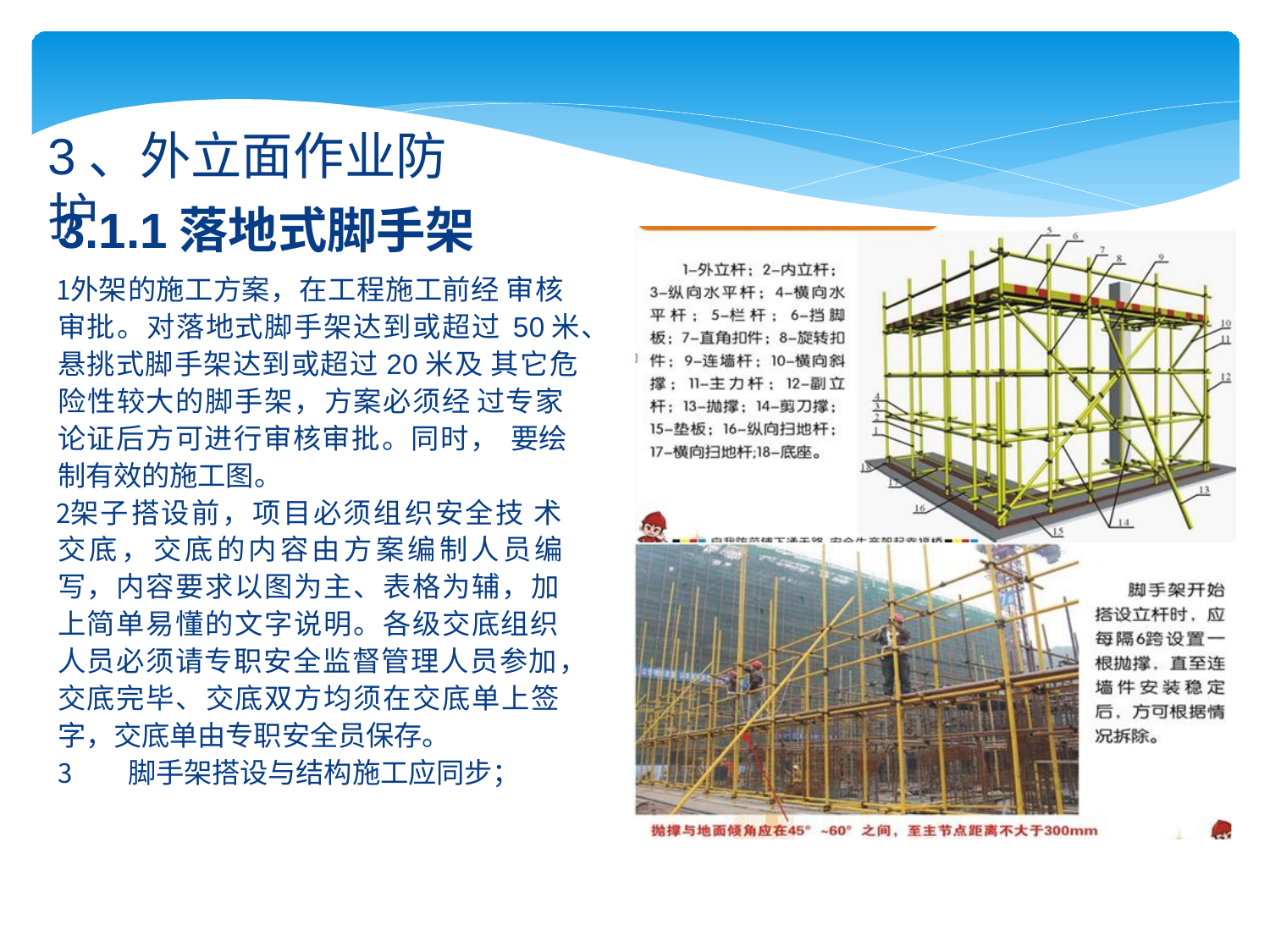

# 3、外立面作业防护
3.1.1落地式脚手架
外架的施工方案，在工程施工前经 审核审批。对落地式脚手架达到或超过 50米、悬挑式脚手架达到或超过20米及 其它危险性较大的脚手架，方案必须经 过专家论证后方可进行审核审批。同时，  要绘制有效的施工图。
架子搭设前，项目必须组织安全技 术交底，交底的内容由方案编制人员编 写，内容要求以图为主、表格为辅，加
上简单易懂的文字说明。各级交底组织 人员必须请专职安全监督管理人员参加， 交底完毕、交底双方均须在交底单上签 字，交底单由专职安全员保存。
脚手架搭设与结构施工应同步；